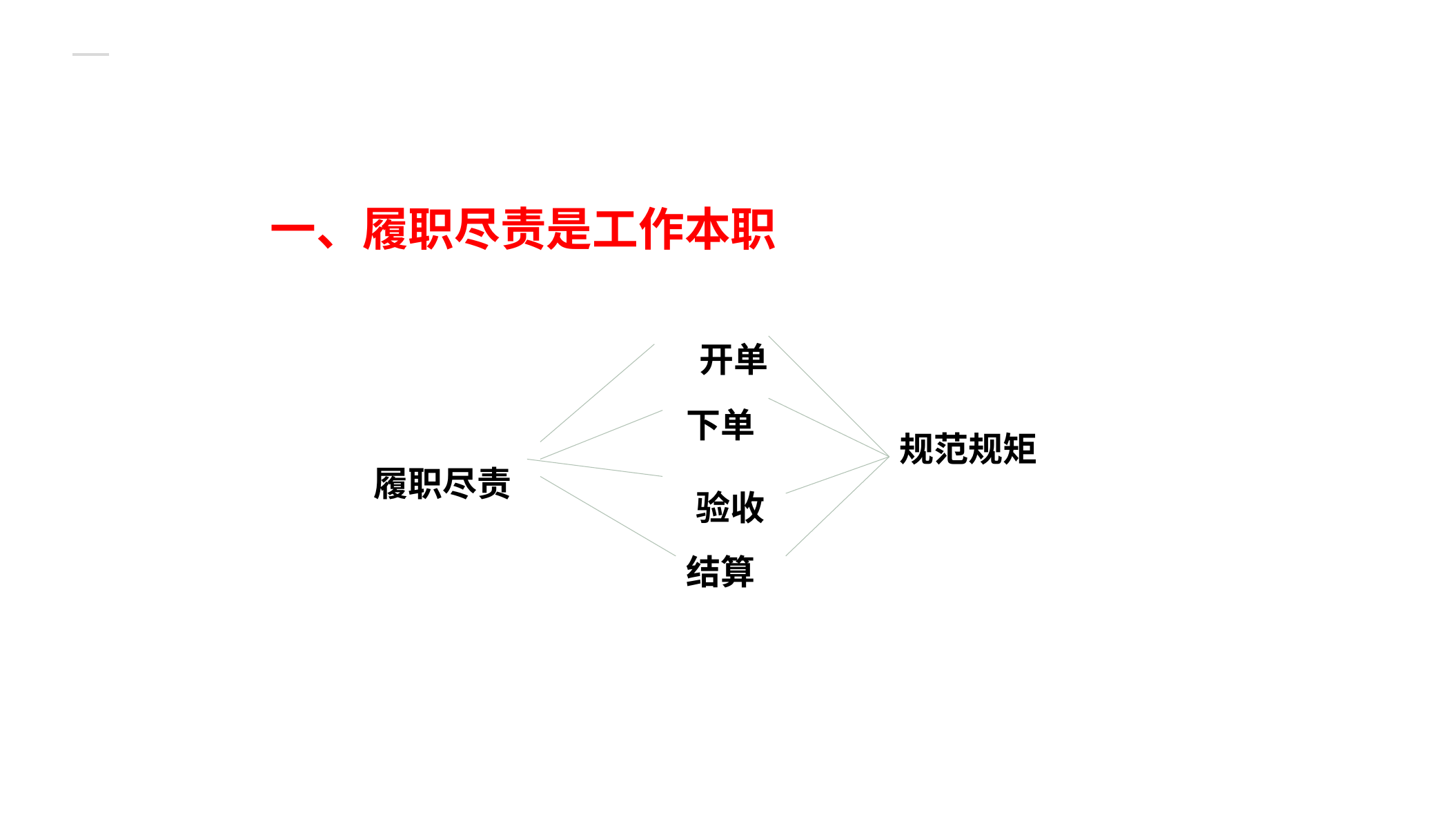

一、履职尽责是工作本职

                                                         开单

               履职尽责

规范规矩

    验收
下单
结算